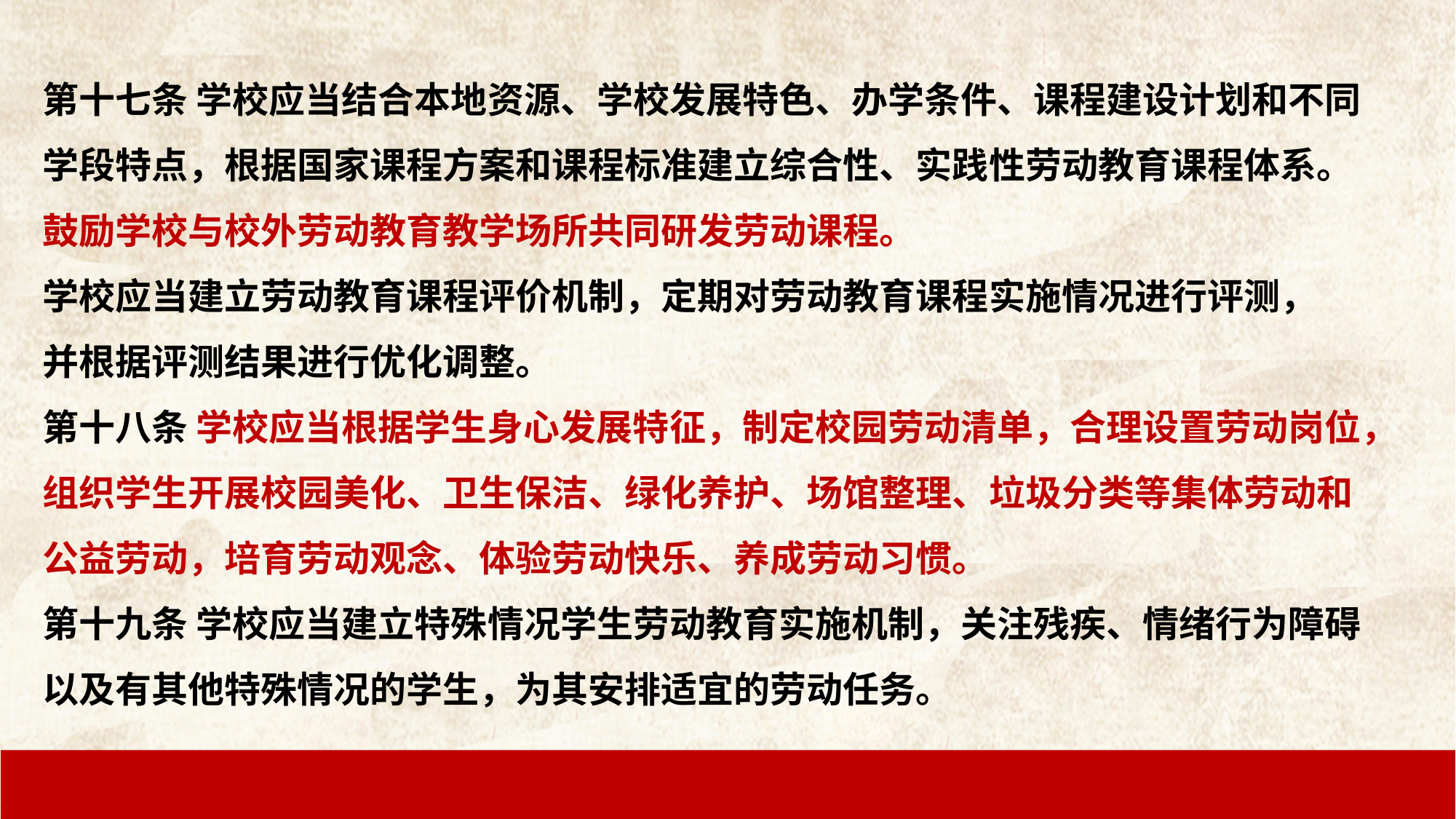

第十七条 学校应当结合本地资源、学校发展特色、办学条件、课程建设计划和不同
学段特点，根据国家课程方案和课程标准建立综合性、实践性劳动教育课程体系。
鼓励学校与校外劳动教育教学场所共同研发劳动课程。
学校应当建立劳动教育课程评价机制，定期对劳动教育课程实施情况进行评测，
并根据评测结果进行优化调整。
第十八条 学校应当根据学生身心发展特征，制定校园劳动清单，合理设置劳动岗位，
组织学生开展校园美化、卫生保洁、绿化养护、场馆整理、垃圾分类等集体劳动和
公益劳动，培育劳动观念、体验劳动快乐、养成劳动习惯。
第十九条 学校应当建立特殊情况学生劳动教育实施机制，关注残疾、情绪行为障碍
以及有其他特殊情况的学生，为其安排适宜的劳动任务。